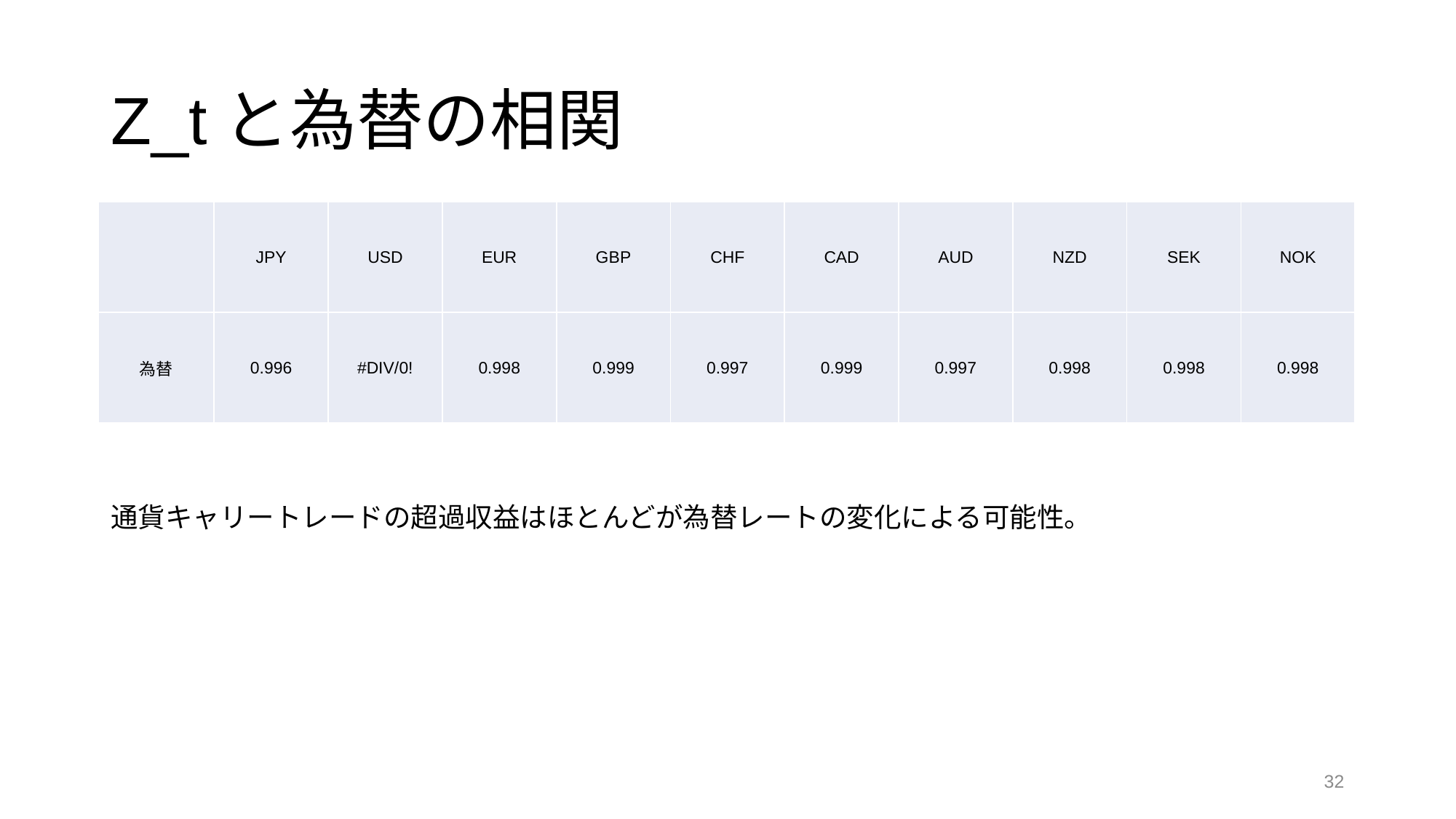

# Z_tと為替の相関
|  | JPY | USD | EUR | GBP | CHF | CAD | AUD | NZD | SEK | NOK |
| --- | --- | --- | --- | --- | --- | --- | --- | --- | --- | --- |
| 為替 | 0.996 | #DIV/0! | 0.998 | 0.999 | 0.997 | 0.999 | 0.997 | 0.998 | 0.998 | 0.998 |
通貨キャリートレードの超過収益はほとんどが為替レートの変化による可能性。
32